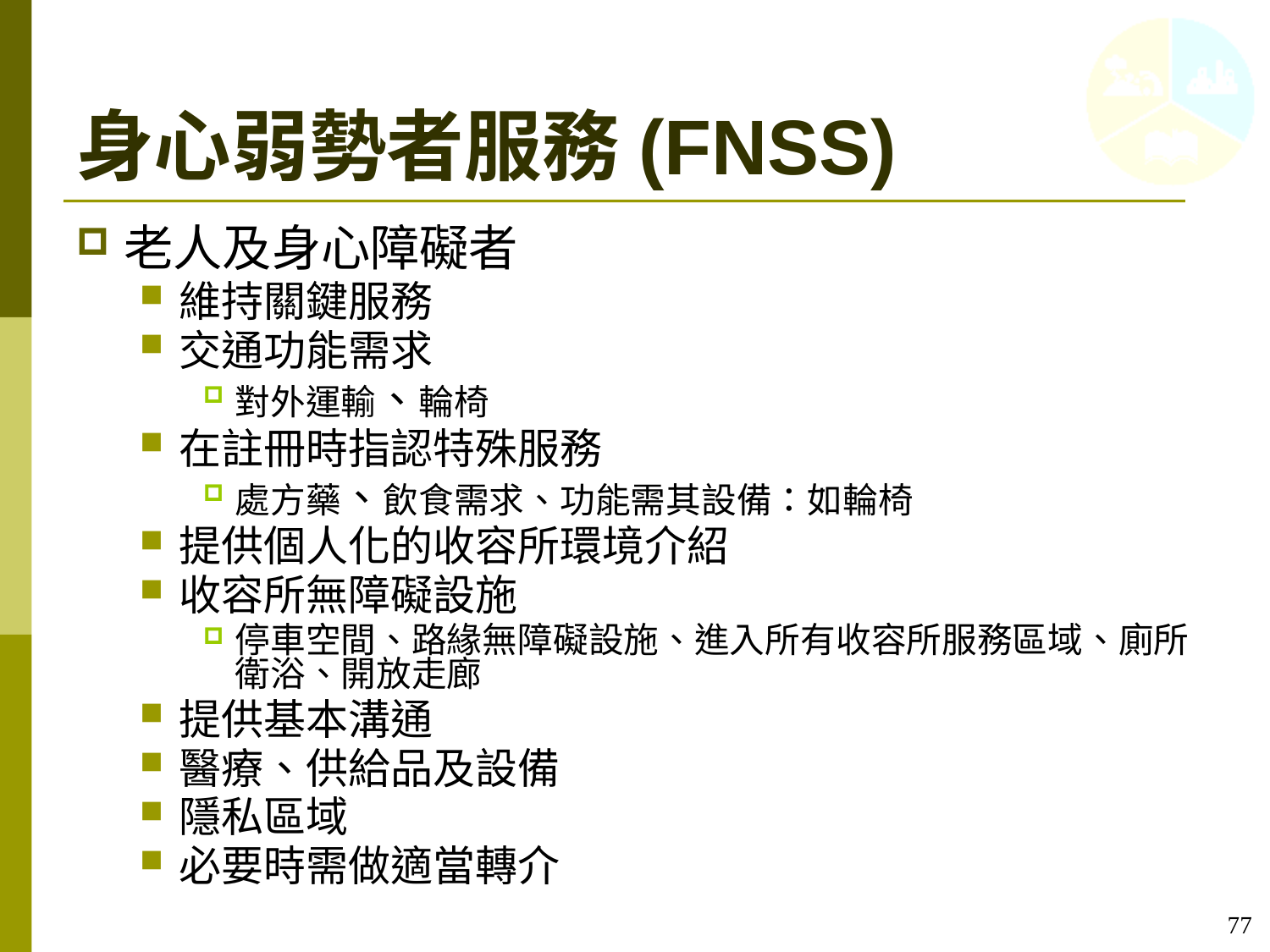

# 身心弱勢者服務(FNSS)
老人及身心障礙者
維持關鍵服務
交通功能需求
對外運輸、輪椅
在註冊時指認特殊服務
處方藥、飲食需求、功能需其設備：如輪椅
提供個人化的收容所環境介紹
收容所無障礙設施
停車空間、路緣無障礙設施、進入所有收容所服務區域、廁所衛浴、開放走廊
提供基本溝通
醫療、供給品及設備
隱私區域
必要時需做適當轉介
77